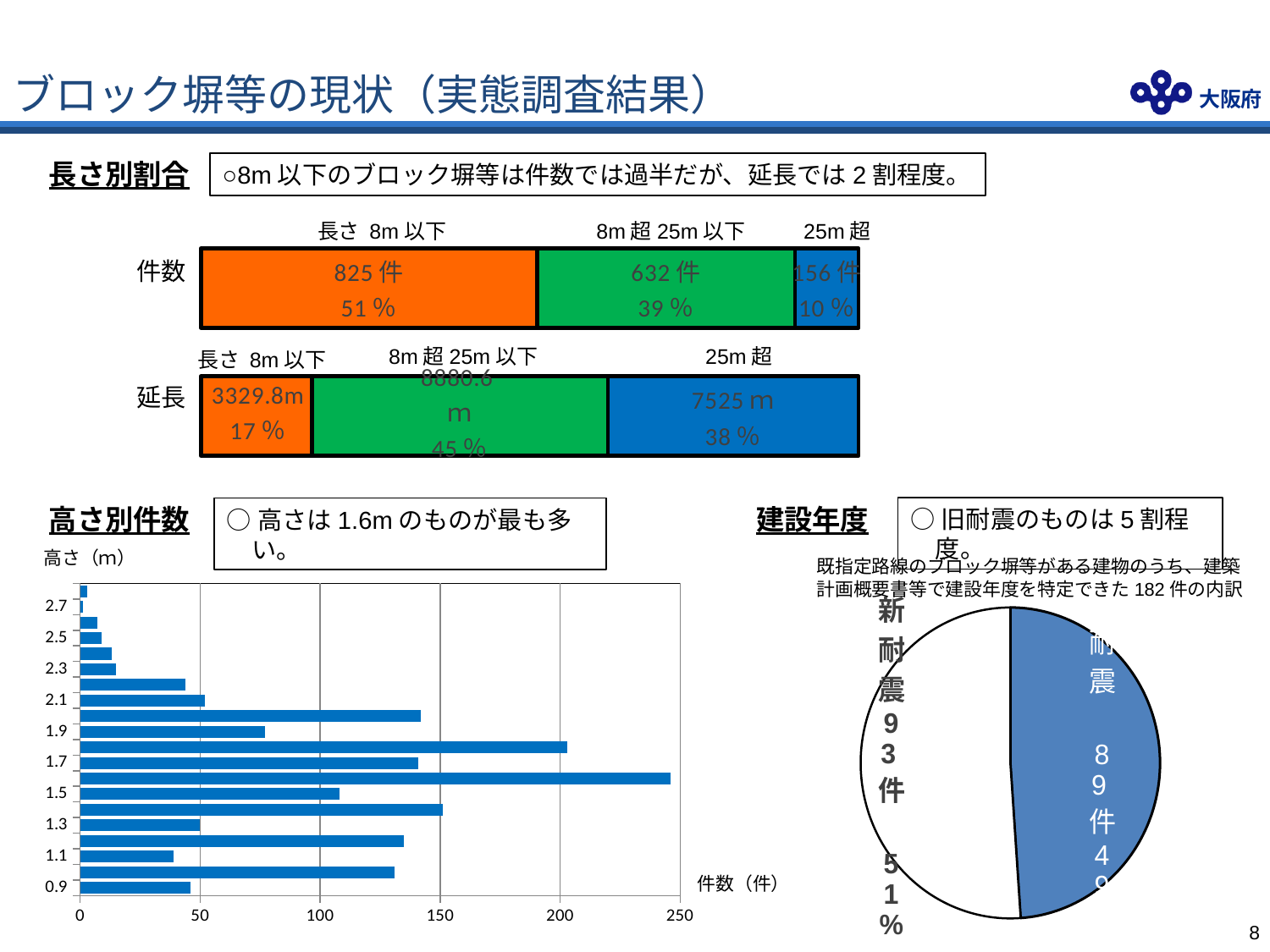

# ブロック塀等の現状（実態調査結果）
長さ別割合
○8m以下のブロック塀等は件数では過半だが、延長では2割程度。

### Chart

| Category | 8ｍ以下 | ８ｍ超２５ｍ以下 | ２５ｍ超 |
|---|---|---|---|
長さ 8m以下
8m超25m以下
25m超
件数
8m超25m以下
25m超
長さ 8m以下
延長
高さ別件数
建設年度
○旧耐震のものは5割程度。
○高さは1.6mのものが最も多い。
高さ（ｍ）
既指定路線のブロック塀等がある建物のうち、建築計画概要書等で建設年度を特定できた182件の内訳

### Chart

| Category | 戸建て住宅等 | その他 |
|---|---|---|
| 0.9 | 13.0 | 33.0 |
| 1 | 60.0 | 71.0 |
| 1.1000000000000001 | 17.0 | 22.0 |
| 1.2 | 71.0 | 64.0 |
| 1.3 | 29.0 | 21.0 |
| 1.4 | 93.0 | 58.0 |
| 1.5 | 74.0 | 34.0 |
| 1.6 | 169.0 | 77.0 |
| 1.7 | 92.0 | 49.0 |
| 1.8 | 110.0 | 93.0 |
| 1.9 | 41.0 | 36.0 |
| 2 | 62.0 | 80.0 |
| 2.1 | 23.0 | 29.0 |
| 2.2000000000000002 | 16.0 | 28.0 |
| 2.2999999999999998 | 3.0 | 12.0 |
| 2.4 | 4.0 | 9.0 |
| 2.5 | 4.0 | 5.0 |
| 2.6 | 2.0 | 5.0 |
| 2.7 | 0.0 | 1.0 |
| 2.8 | 2.0 | 1.0 |

### Chart

| Category |  |
|---|---|
| 旧耐震 | 89.0 |
| 新耐震 | 93.0 |
件数（件）
8